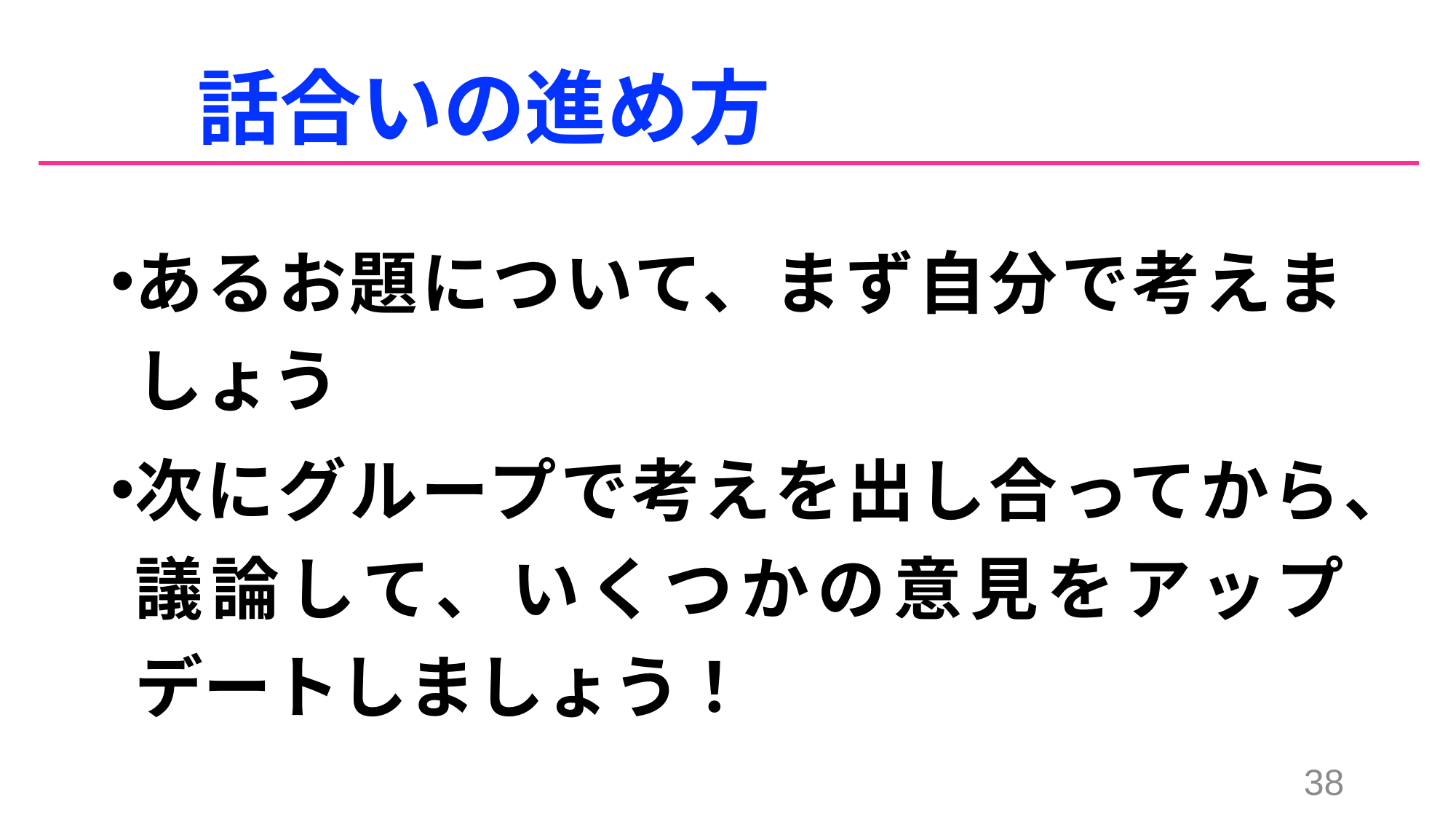

# 話合いの進め方
あるお題について、まず自分で考えましょう
次にグループで考えを出し合ってから、議論して、いくつかの意見をアップデートしましょう！
38